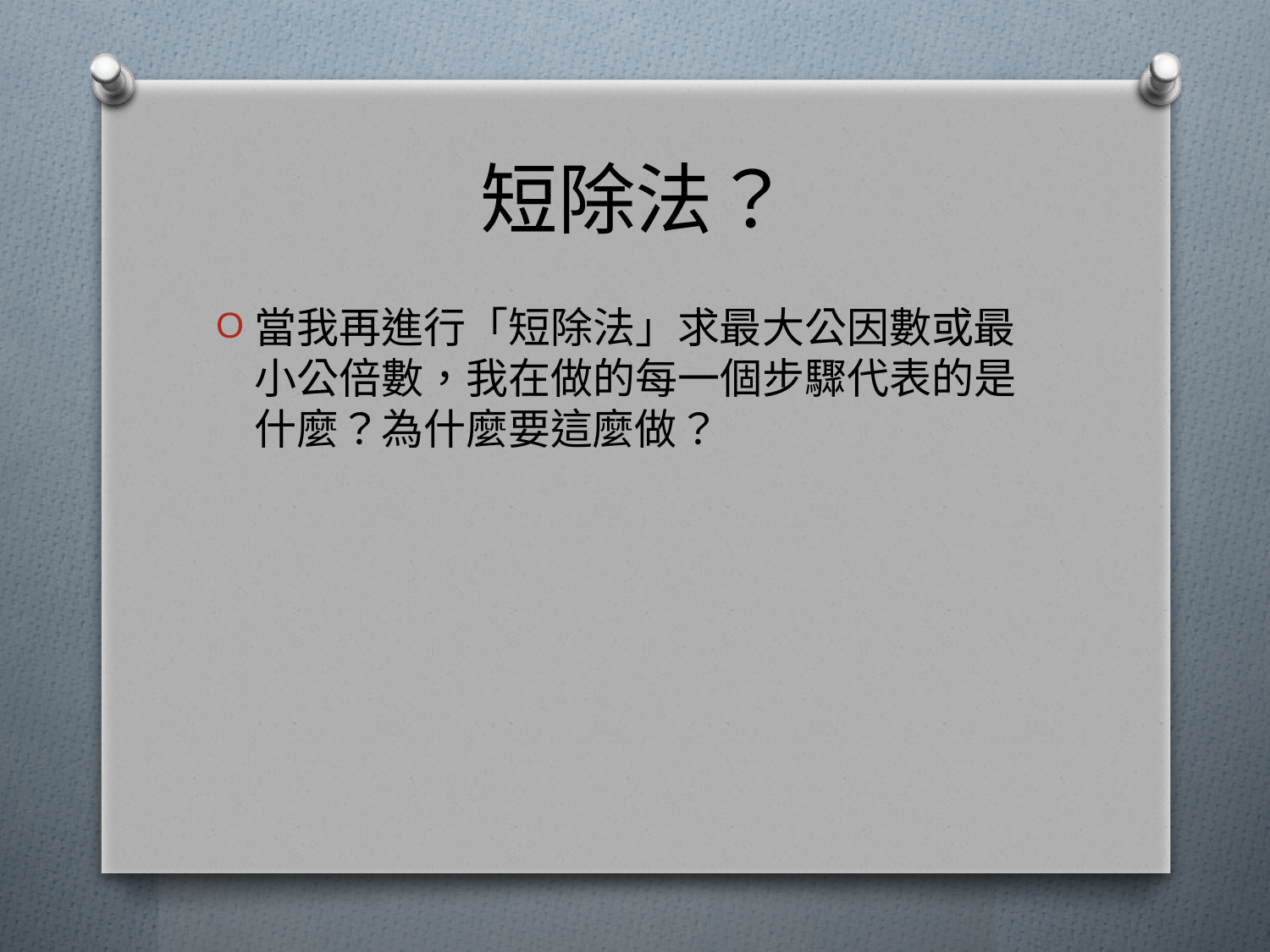

# 短除法？
當我再進行「短除法」求最大公因數或最小公倍數，我在做的每一個步驟代表的是什麼？為什麼要這麼做？